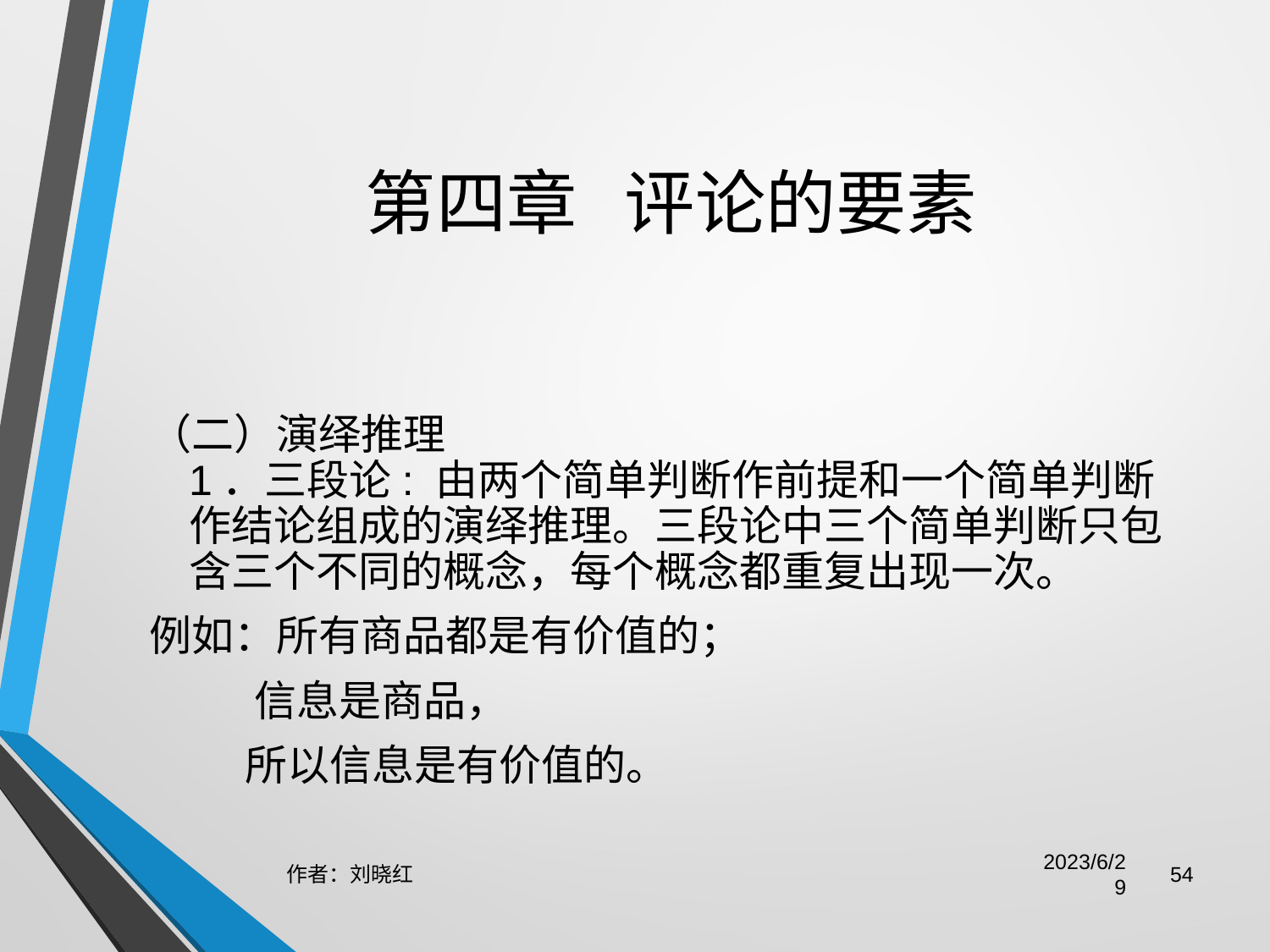

# 第四章   评论的要素
（二）演绎推理
1．三段论: 由两个简单判断作前提和一个简单判断作结论组成的演绎推理。三段论中三个简单判断只包含三个不同的概念，每个概念都重复出现一次。
例如：所有商品都是有价值的；
          信息是商品，
         所以信息是有价值的。
作者：刘晓红
2023/6/29
54